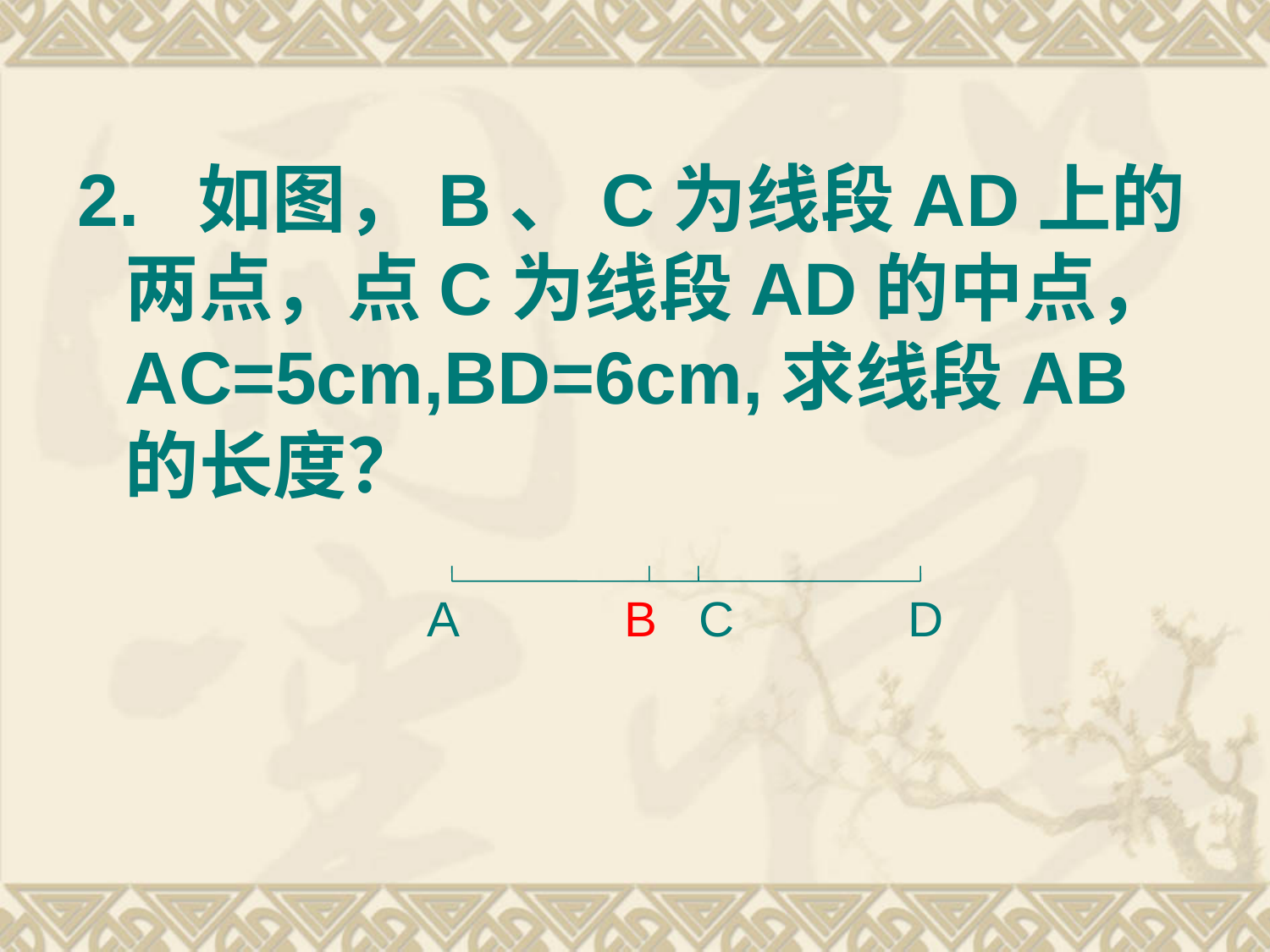

# 2.  如图，B、C为线段AD上的两点，点C为线段AD的中点，AC=5cm,BD=6cm,求线段AB的长度？

A
B
C
D